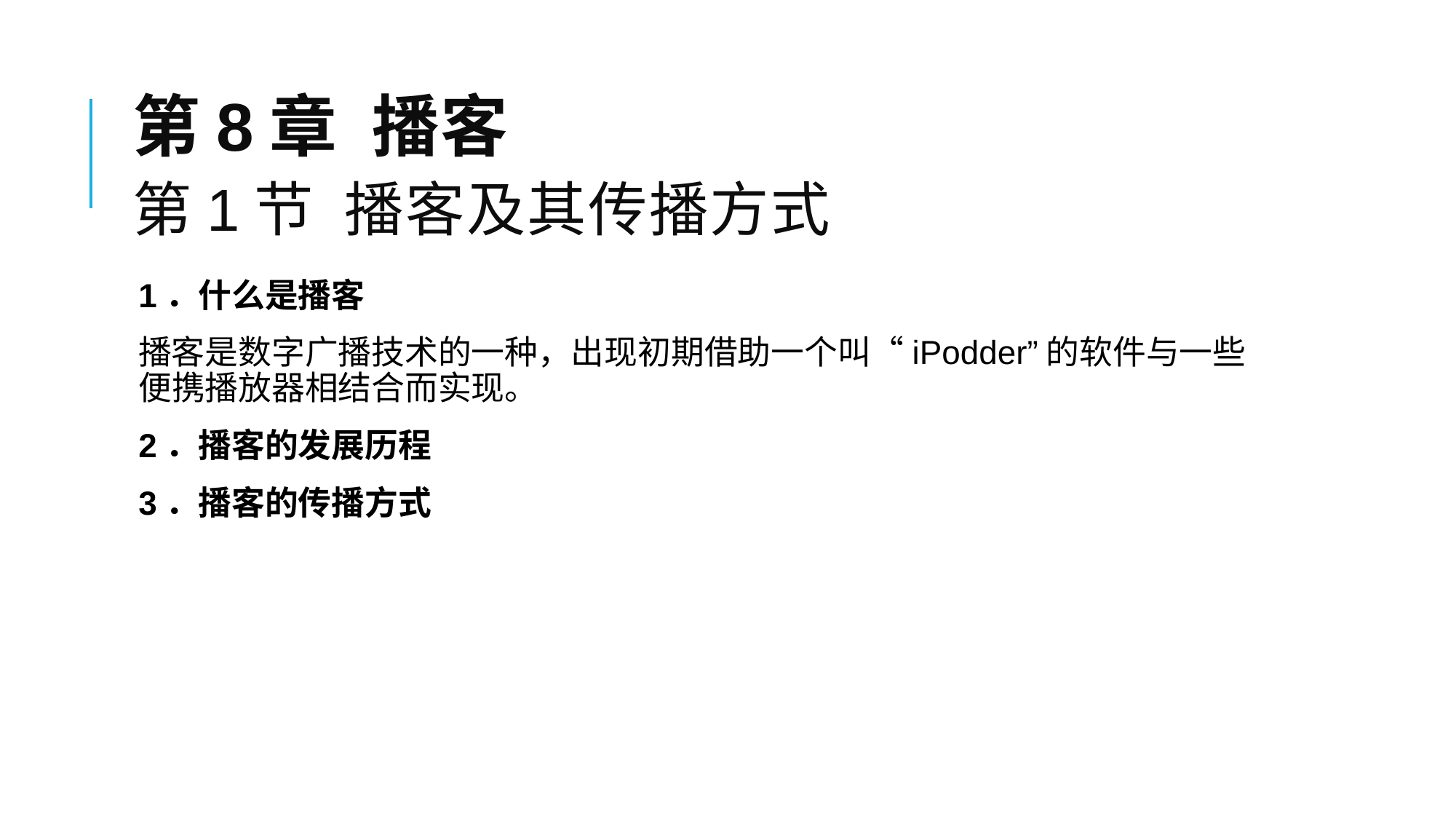

# 第8章  播客 第1节  播客及其传播方式
1．什么是播客
播客是数字广播技术的一种，出现初期借助一个叫“iPodder”的软件与一些便携播放器相结合而实现。
2．播客的发展历程
3．播客的传播方式